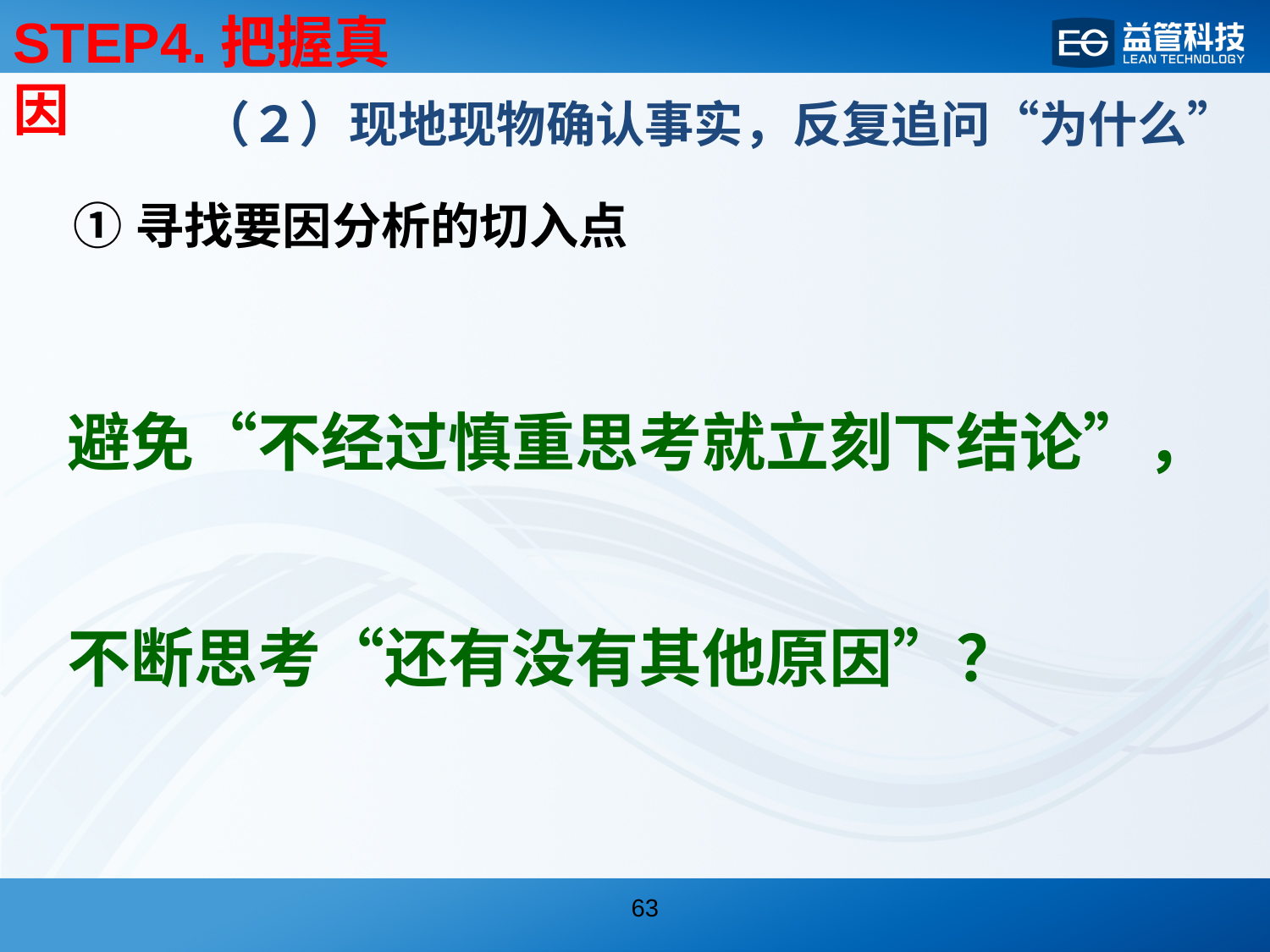

STEP4.把握真因
（２）现地现物确认事实，反复追问“为什么”

①寻找要因分析的切入点
避免“不经过慎重思考就立刻下结论”，

不断思考“还有没有其他原因”？